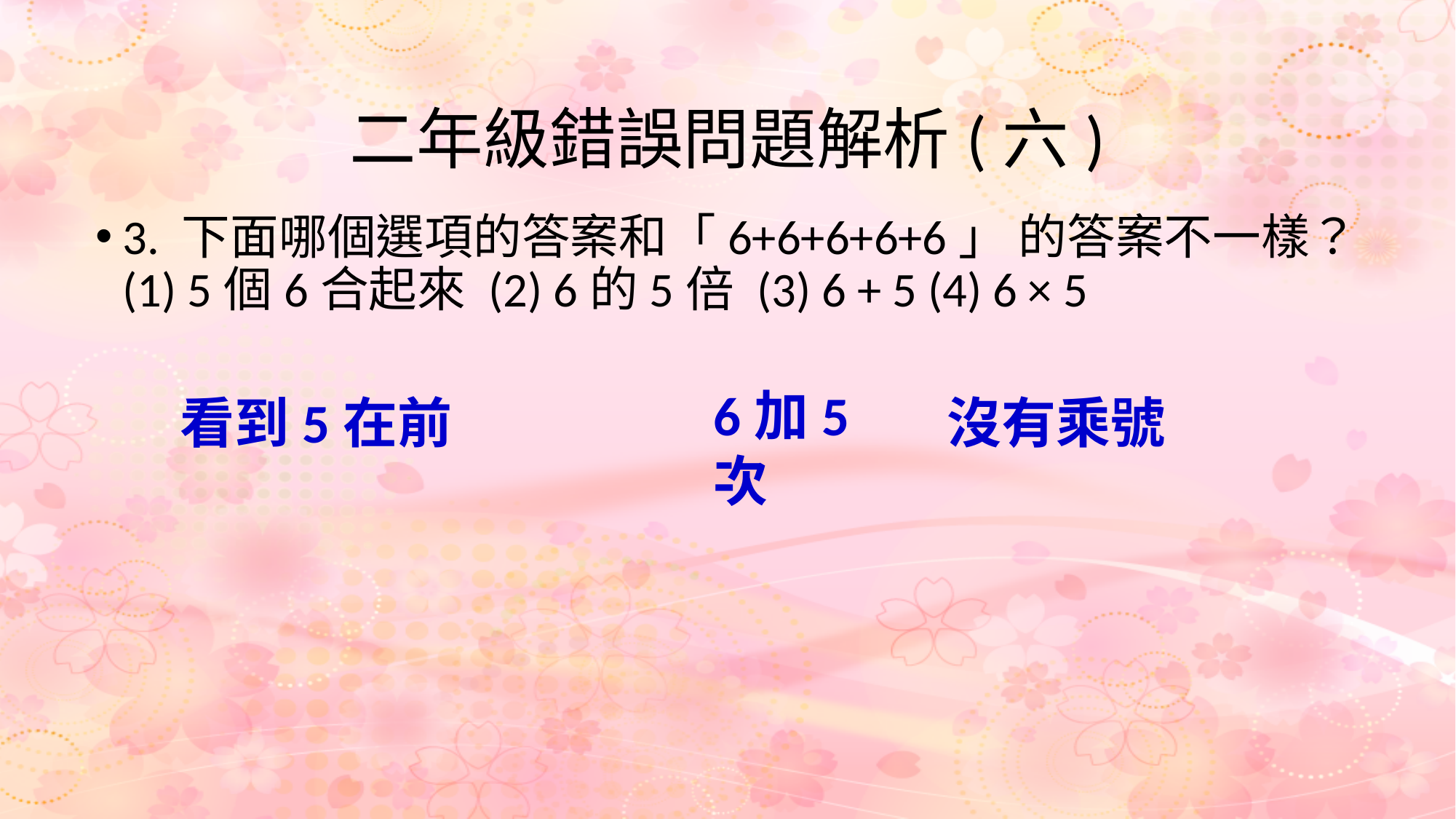

# 二年級錯誤問題解析(六)
3. 下面哪個選項的答案和「6+6+6+6+6」 的答案不一樣？ (1) 5個6合起來 (2) 6的5倍 (3) 6 + 5 (4) 6 × 5
6加5次
看到5在前
沒有乘號